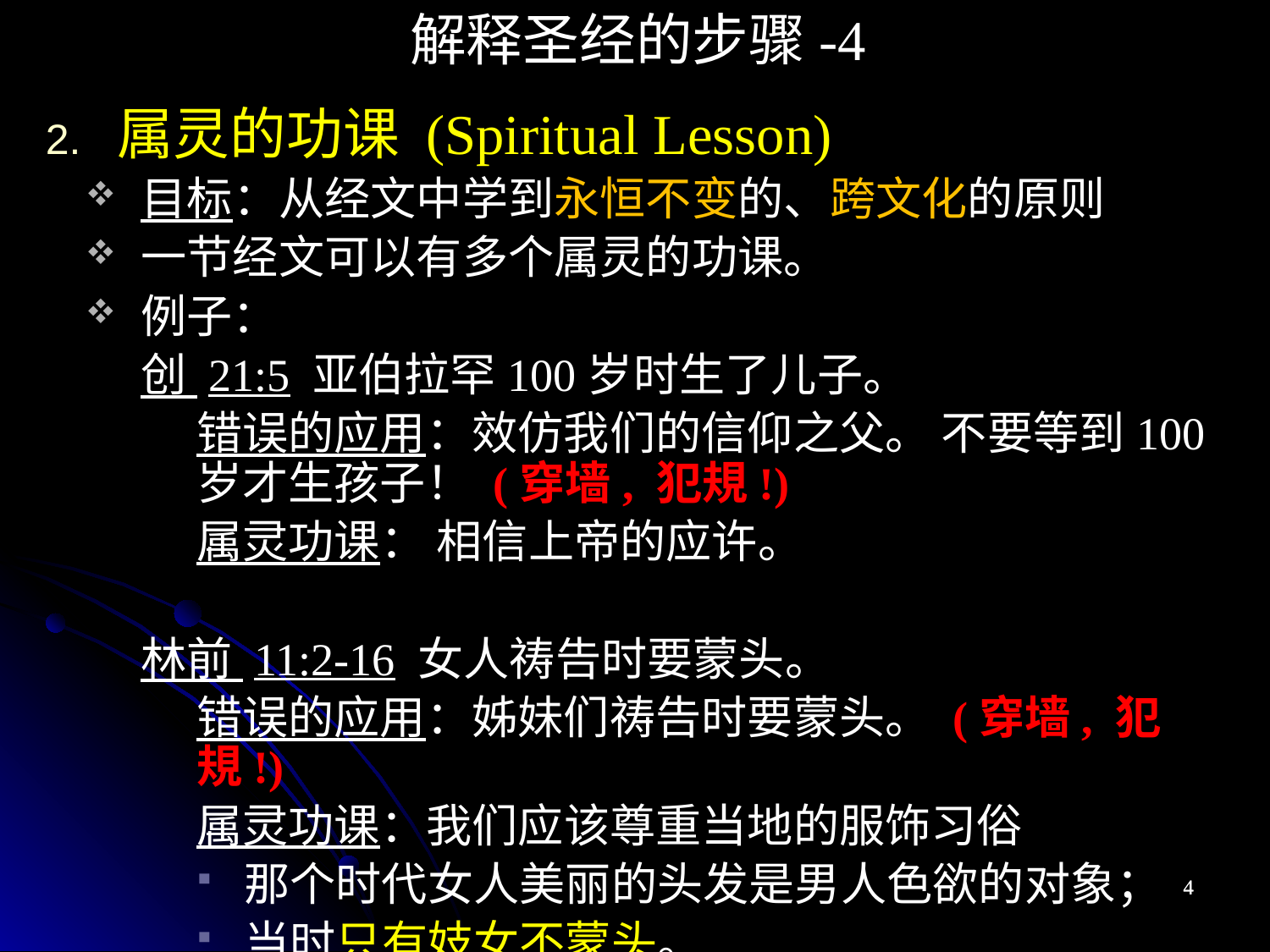

解释圣经的步骤-4
属灵的功课 (Spiritual Lesson)
目标：从经文中学到永恒不变的、跨文化的原则
一节经文可以有多个属灵的功课。
例子：
创 21:5 亚伯拉罕100岁时生了儿子。
错误的应用：效仿我们的信仰之父。 不要等到100岁才生孩子！ (穿墙, 犯規!)
属灵功课： 相信上帝的应许。

林前 11:2-16 女人祷告时要蒙头。
错误的应用：姊妹们祷告时要蒙头。 (穿墙, 犯規!)
属灵功课：我们应该尊重当地的服饰习俗
那个时代女人美丽的头发是男人色欲的对象；
当时只有妓女不蒙头。
4
4